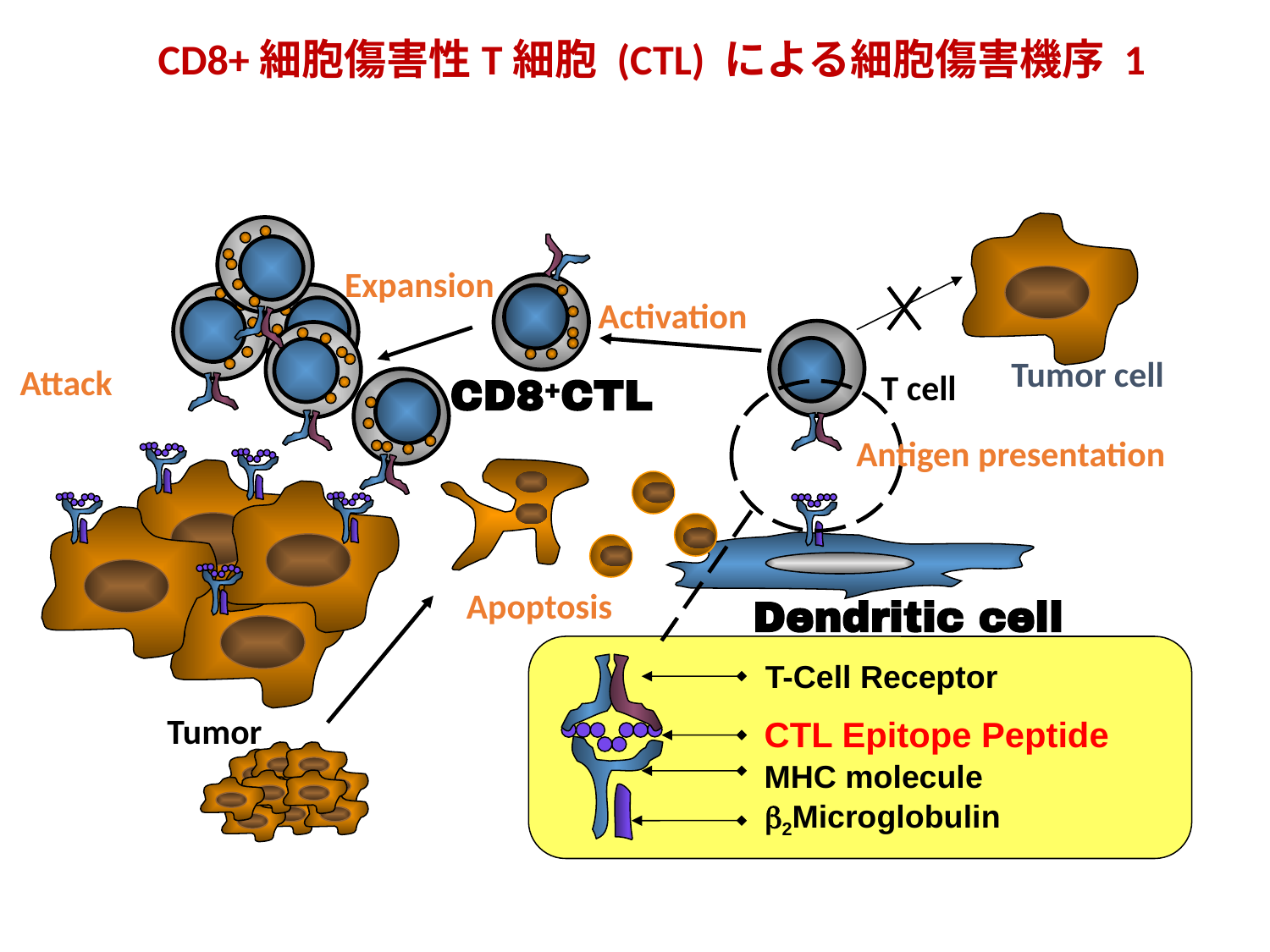

CD8+細胞傷害性T細胞 (CTL) による細胞傷害機序 1

Tumor cell

Expansion

Activation

T cell

Attack
CD8+CTL

T-Cell Receptor

CTL Epitope Peptide

MHC molecule

β2Microglobulin

Antigen presentation

Apoptosis

Dendritic cell

Tumor